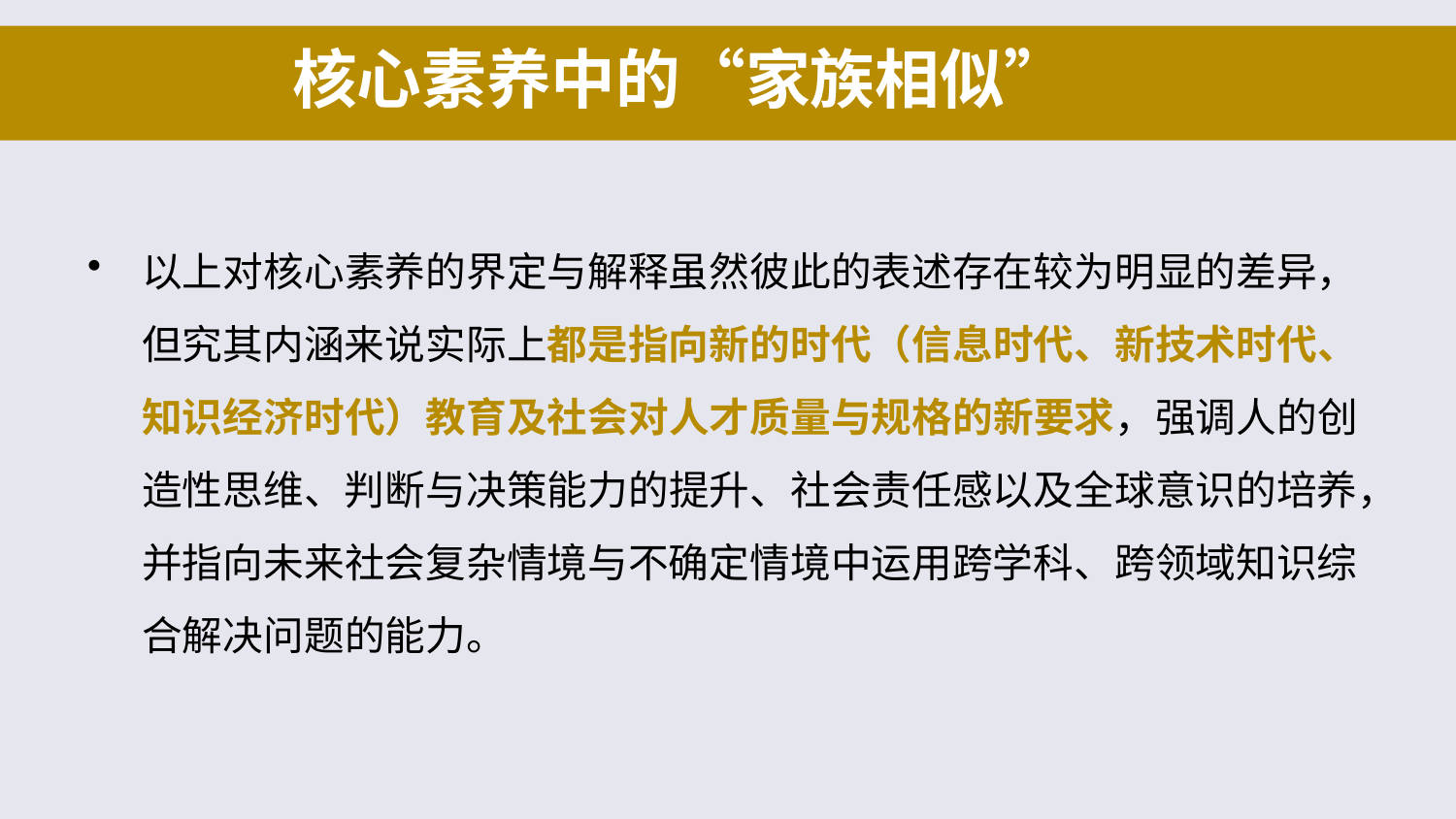

# 核心素养中的“家族相似”
以上对核心素养的界定与解释虽然彼此的表述存在较为明显的差异，但究其内涵来说实际上都是指向新的时代（信息时代、新技术时代、知识经济时代）教育及社会对人才质量与规格的新要求，强调人的创造性思维、判断与决策能力的提升、社会责任感以及全球意识的培养，并指向未来社会复杂情境与不确定情境中运用跨学科、跨领域知识综合解决问题的能力。